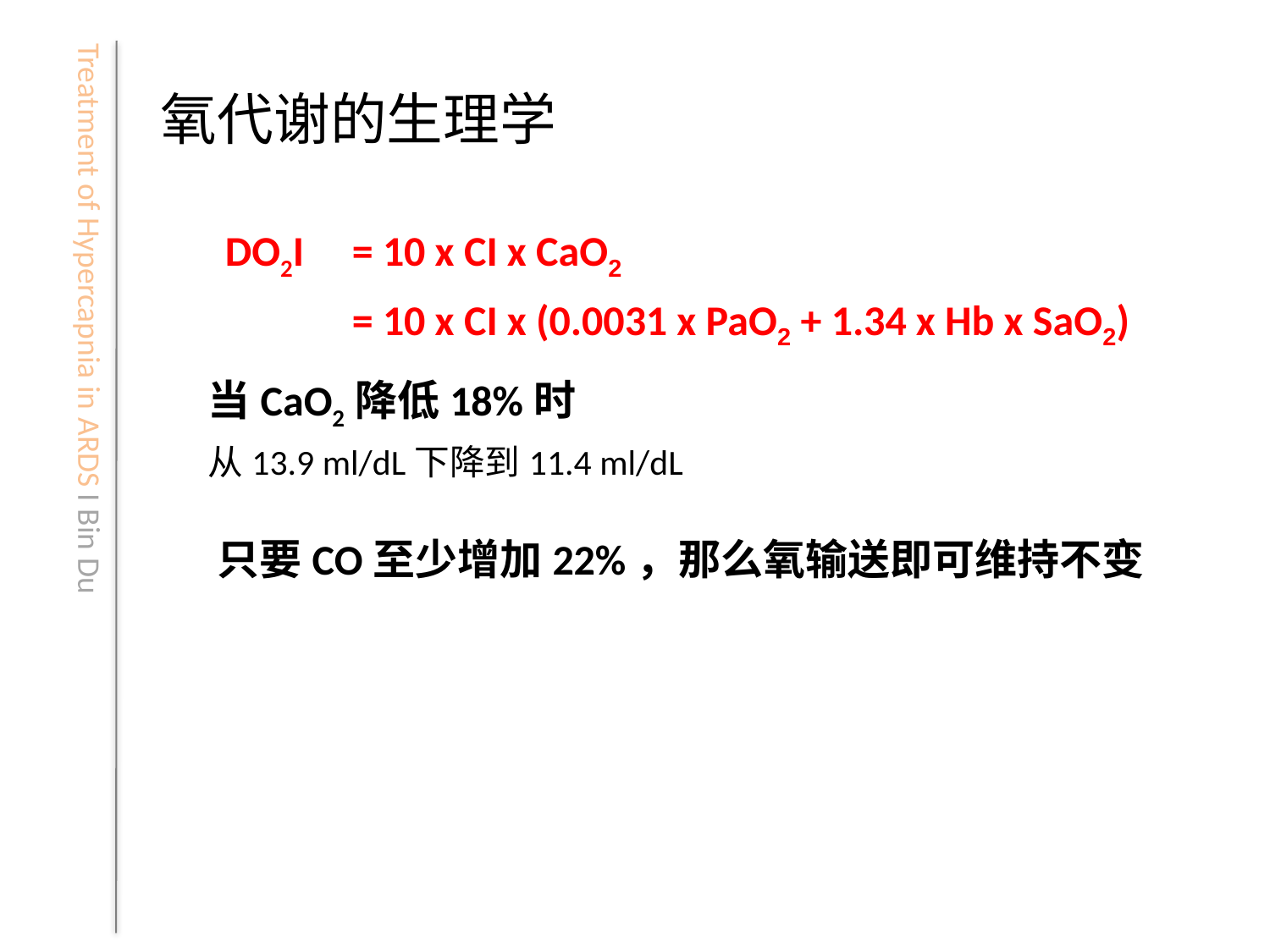

# 氧代谢的生理学
DO2I	= 10 x CI x CaO2
         	= 10 x CI x (0.0031 x PaO2 + 1.34 x Hb x SaO2)
当CaO2降低18%时
从13.9 ml/dL下降到11.4 ml/dL
只要CO至少增加22%，那么氧输送即可维持不变